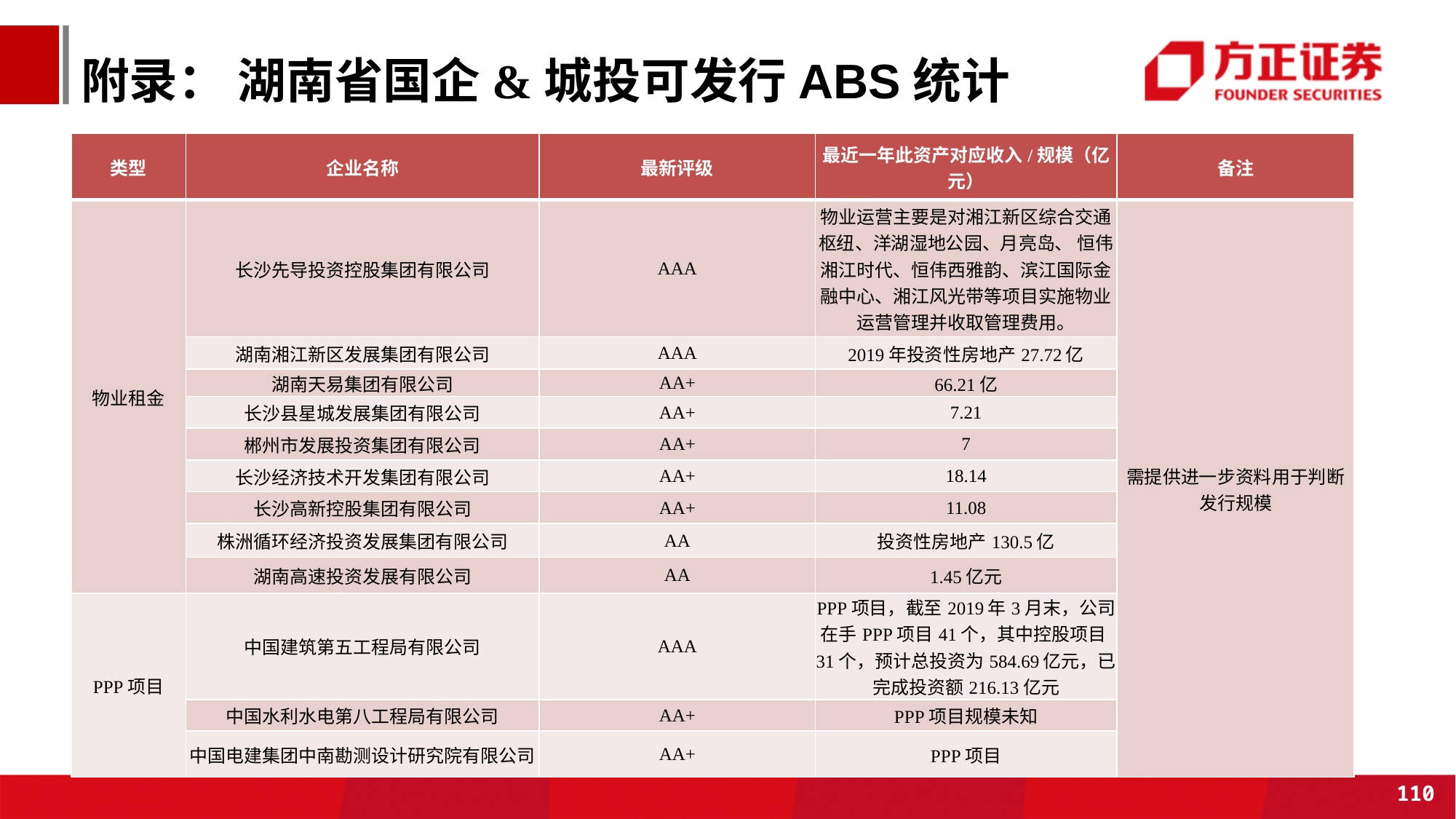

附录： 湖南省国企&城投可发行ABS统计

| 类型 | 企业名称 | 最新评级 | 最近一年此资产对应收入/规模（亿元） | 备注 |
| --- | --- | --- | --- | --- |
| 物业租金 | 长沙先导投资控股集团有限公司 | AAA | 物业运营主要是对湘江新区综合交通枢纽、洋湖湿地公园、月亮岛、 恒伟湘江时代、恒伟西雅韵、滨江国际金融中心、湘江风光带等项目实施物业运营管理并收取管理费用。 | 需提供进一步资料用于判断发行规模 |
|  | 湖南湘江新区发展集团有限公司 | AAA | 2019年投资性房地产27.72亿 |  |
|  | 湖南天易集团有限公司 | AA+ | 66.21亿 |  |
|  | 长沙县星城发展集团有限公司 | AA+ | 7.21 |  |
|  | 郴州市发展投资集团有限公司 | AA+ | 7 |  |
|  | 长沙经济技术开发集团有限公司 | AA+ | 18.14 |  |
|  | 长沙高新控股集团有限公司 | AA+ | 11.08 |  |
|  | 株洲循环经济投资发展集团有限公司 | AA | 投资性房地产130.5亿 |  |
|  | 湖南高速投资发展有限公司 | AA | 1.45亿元 |  |
| PPP项目 | 中国建筑第五工程局有限公司 | AAA | PPP项目，截至2019年3月末，公司在手PPP项目41个，其中控股项目31个，预计总投资为584.69亿元，已完成投资额216.13亿元 |  |
|  | 中国水利水电第八工程局有限公司 | AA+ | PPP项目规模未知 |  |
|  | 中国电建集团中南勘测设计研究院有限公司 | AA+ | PPP项目 |  |
110